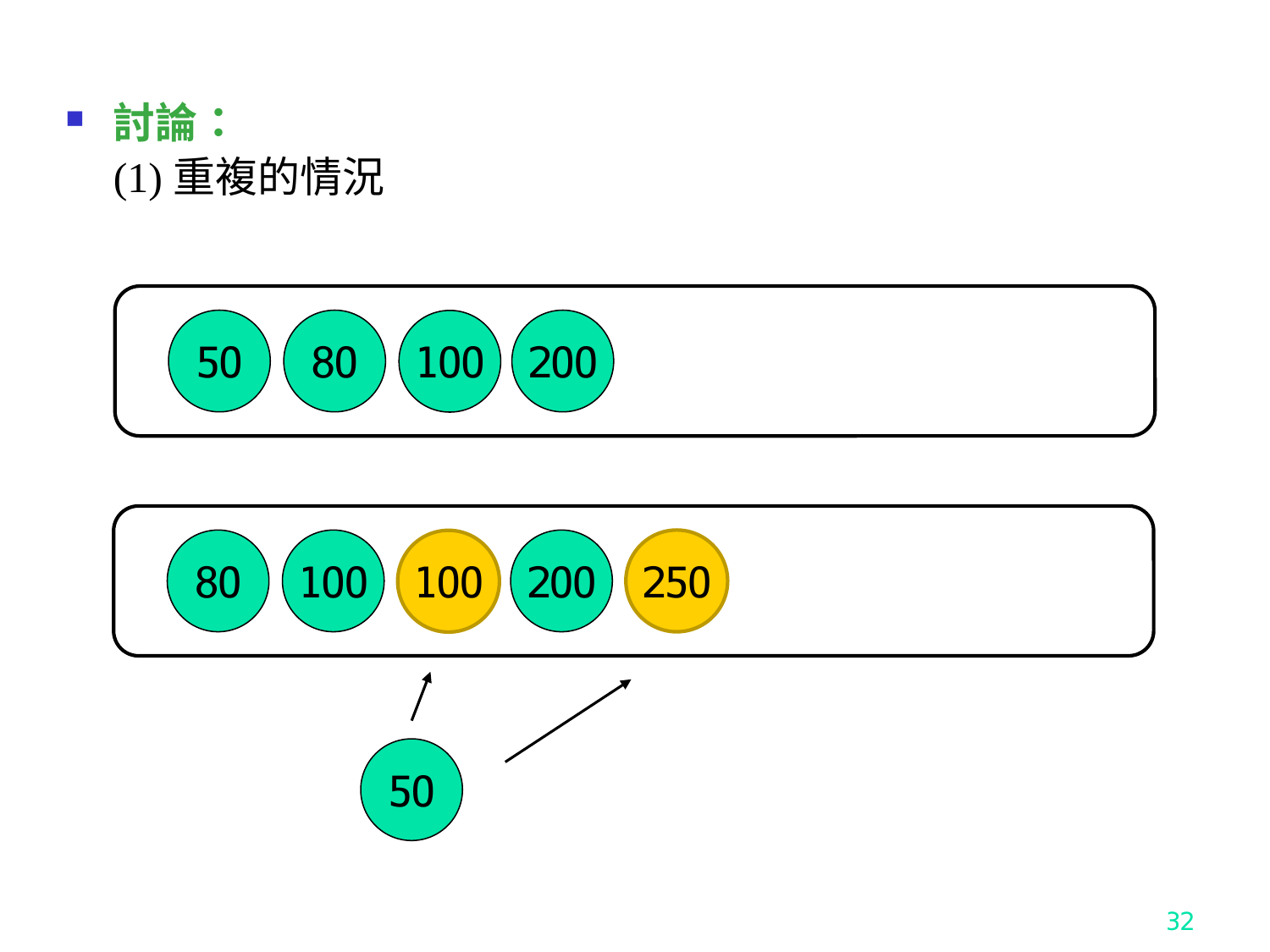

討論：
	(1)重複的情況

50
80
200
100

80
100
200
250
100
50
32